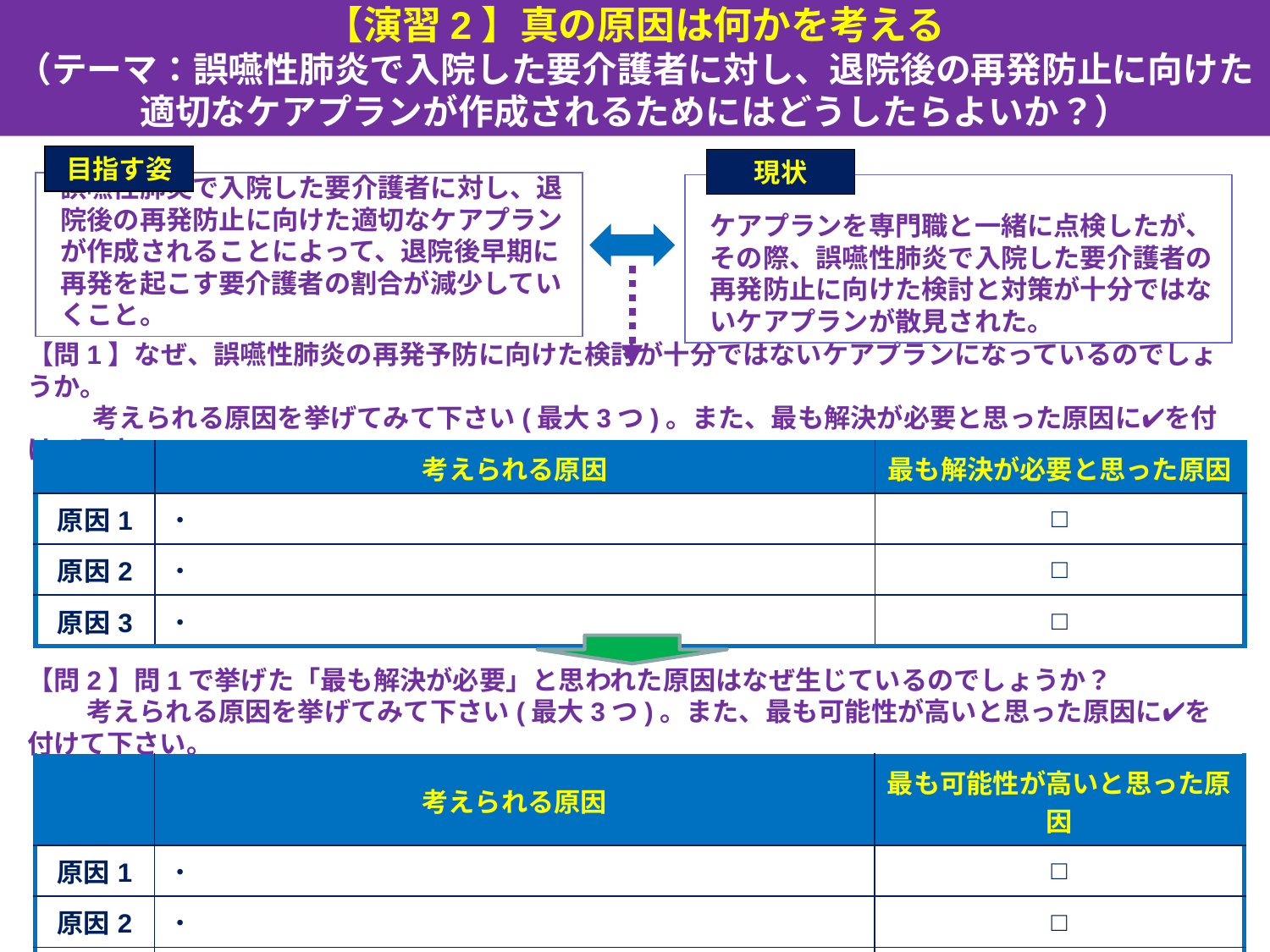

【演習2】真の原因は何かを考える
（テーマ：誤嚥性肺炎で入院した要介護者に対し、退院後の再発防止に向けた
適切なケアプランが作成されるためにはどうしたらよいか？）
目指す姿
現状
誤嚥性肺炎で入院した要介護者に対し、退院後の再発防止に向けた適切なケアプランが作成されることによって、退院後早期に再発を起こす要介護者の割合が減少していくこと。
ケアプランを専門職と一緒に点検したが、その際、誤嚥性肺炎で入院した要介護者の再発防止に向けた検討と対策が十分ではないケアプランが散見された。

【問1】なぜ、誤嚥性肺炎の再発予防に向けた検討が十分ではないケアプランになっているのでしょうか。
　　  考えられる原因を挙げてみて下さい(最大3つ)。また、最も解決が必要と思った原因に✔を付けて下さい。
|  | 考えられる原因 | 最も解決が必要と思った原因 |
| --- | --- | --- |
| 原因1 | ・ | □ |
| 原因2 | ・ | □ |
| 原因3 | ・ | □ |

【問2】問1で挙げた「最も解決が必要」と思われた原因はなぜ生じているのでしょうか？
　　 考えられる原因を挙げてみて下さい(最大3つ)。また、最も可能性が高いと思った原因に✔を付けて下さい。
|  | 考えられる原因 | 最も可能性が高いと思った原因 |
| --- | --- | --- |
| 原因1 | ・ | □ |
| 原因2 | ・ | □ |
| 原因3 | ・ | □ |